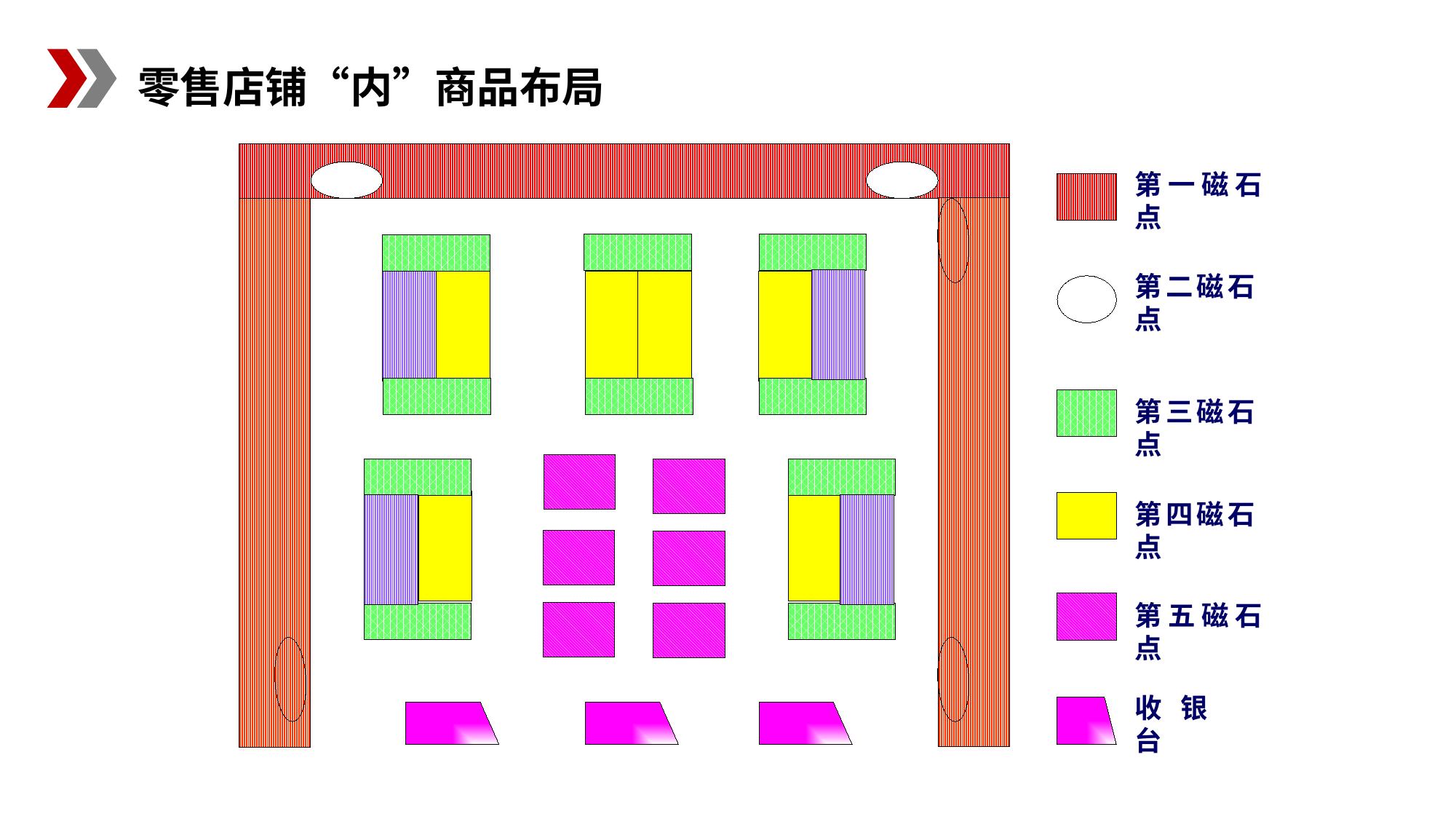

零售店铺“内”商品布局

第一磁石点

第二磁石点

第三磁石点
第四磁石点

第五磁石点

收银台